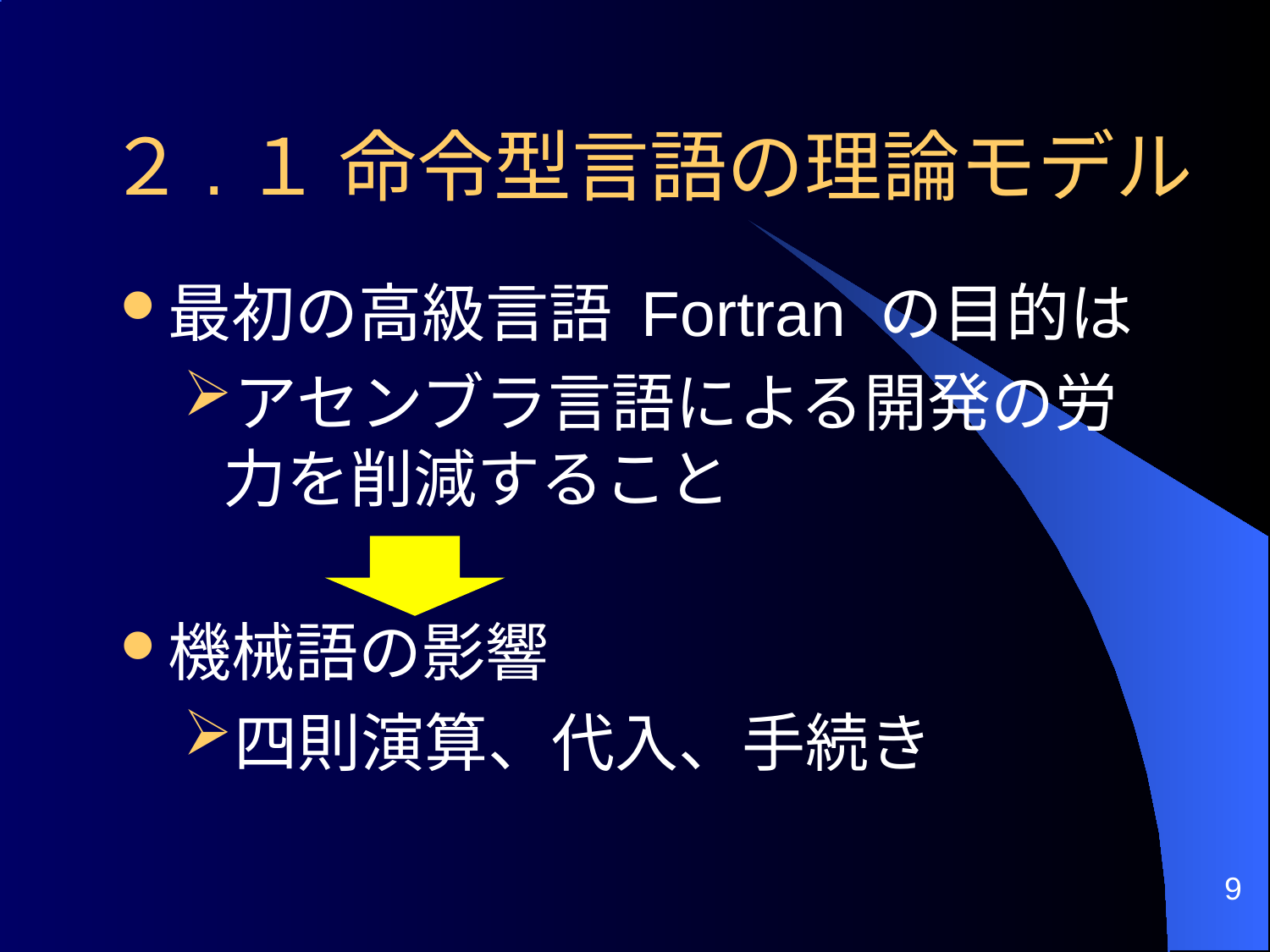

# ２.１ 命令型言語の理論モデル
最初の高級言語 Fortran の目的は
アセンブラ言語による開発の労力を削減すること

機械語の影響
四則演算、代入、手続き

9